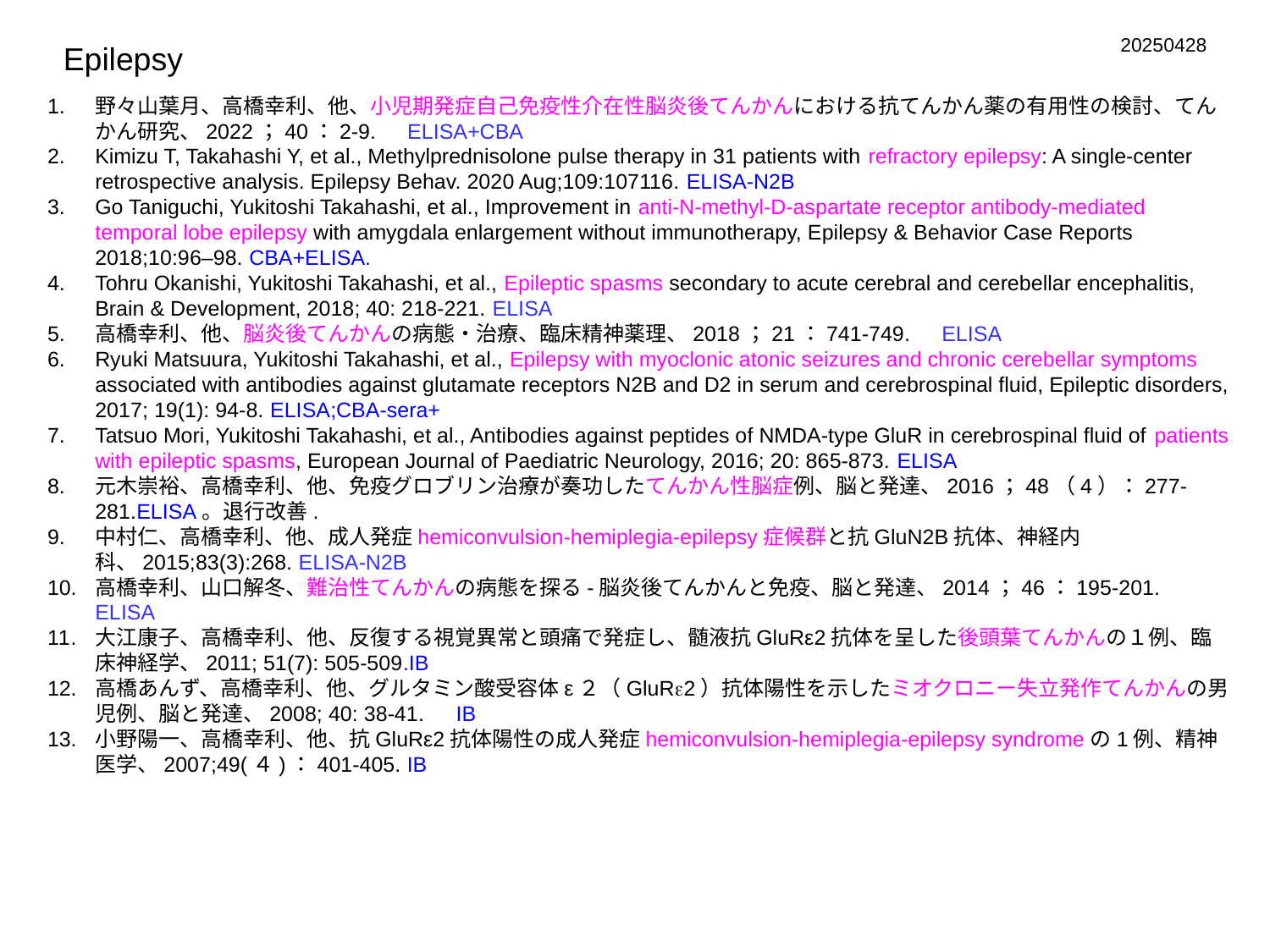

20250428
Epilepsy
野々山葉月、高橋幸利、他、小児期発症自己免疫性介在性脳炎後てんかんにおける抗てんかん薬の有用性の検討、てんかん研究、2022；40：2-9.　ELISA+CBA
Kimizu T, Takahashi Y, et al., Methylprednisolone pulse therapy in 31 patients with refractory epilepsy: A single-center retrospective analysis. Epilepsy Behav. 2020 Aug;109:107116. ELISA-N2B
Go Taniguchi, Yukitoshi Takahashi, et al., Improvement in anti-N-methyl-D-aspartate receptor antibody-mediated temporal lobe epilepsy with amygdala enlargement without immunotherapy, Epilepsy & Behavior Case Reports 2018;10:96–98. CBA+ELISA.
Tohru Okanishi, Yukitoshi Takahashi, et al., Epileptic spasms secondary to acute cerebral and cerebellar encephalitis, Brain & Development, 2018; 40: 218-221. ELISA
高橋幸利、他、脳炎後てんかんの病態・治療、臨床精神薬理、2018；21：741-749.　ELISA
Ryuki Matsuura, Yukitoshi Takahashi, et al., Epilepsy with myoclonic atonic seizures and chronic cerebellar symptoms associated with antibodies against glutamate receptors N2B and D2 in serum and cerebrospinal fluid, Epileptic disorders, 2017; 19(1): 94-8. ELISA;CBA-sera+
Tatsuo Mori, Yukitoshi Takahashi, et al., Antibodies against peptides of NMDA-type GluR in cerebrospinal fluid of patients with epileptic spasms, European Journal of Paediatric Neurology, 2016; 20: 865-873. ELISA
元木崇裕、高橋幸利、他、免疫グロブリン治療が奏功したてんかん性脳症例、脳と発達、2016；48（4）：277-281.ELISA。退行改善.
中村仁、高橋幸利、他、成人発症hemiconvulsion-hemiplegia-epilepsy症候群と抗GluN2B抗体、神経内科、2015;83(3):268. ELISA-N2B
高橋幸利、山口解冬、難治性てんかんの病態を探る-脳炎後てんかんと免疫、脳と発達、2014；46：195-201.　ELISA
大江康子、高橋幸利、他、反復する視覚異常と頭痛で発症し、髄液抗GluRε2抗体を呈した後頭葉てんかんの１例、臨床神経学、2011; 51(7): 505-509.IB
高橋あんず、高橋幸利、他、グルタミン酸受容体ε２（GluRε2）抗体陽性を示したミオクロニー失立発作てんかんの男児例、脳と発達、2008; 40: 38-41.　IB
小野陽一、高橋幸利、他、抗GluRε2抗体陽性の成人発症hemiconvulsion-hemiplegia-epilepsy syndromeの1例、精神医学、2007;49(４)：401-405. IB